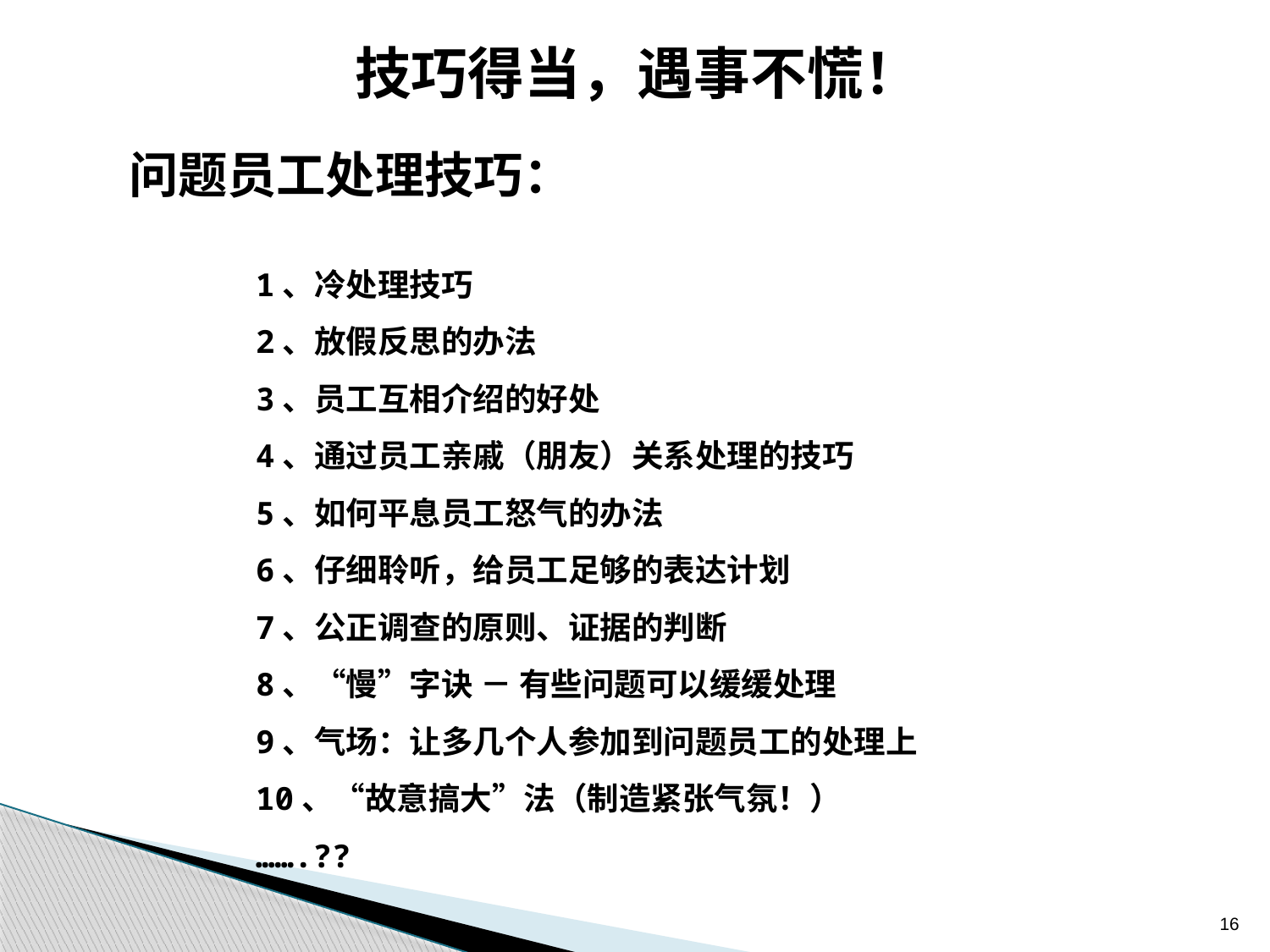

技巧得当，遇事不慌！
问题员工处理技巧：

	1、冷处理技巧
	2、放假反思的办法
	3、员工互相介绍的好处
	4、通过员工亲戚（朋友）关系处理的技巧
	5、如何平息员工怒气的办法
	6、仔细聆听，给员工足够的表达计划
	7、公正调查的原则、证据的判断
	8、“慢”字诀 － 有些问题可以缓缓处理
	9、气场：让多几个人参加到问题员工的处理上
	10、“故意搞大”法（制造紧张气氛！）
	…….??
16